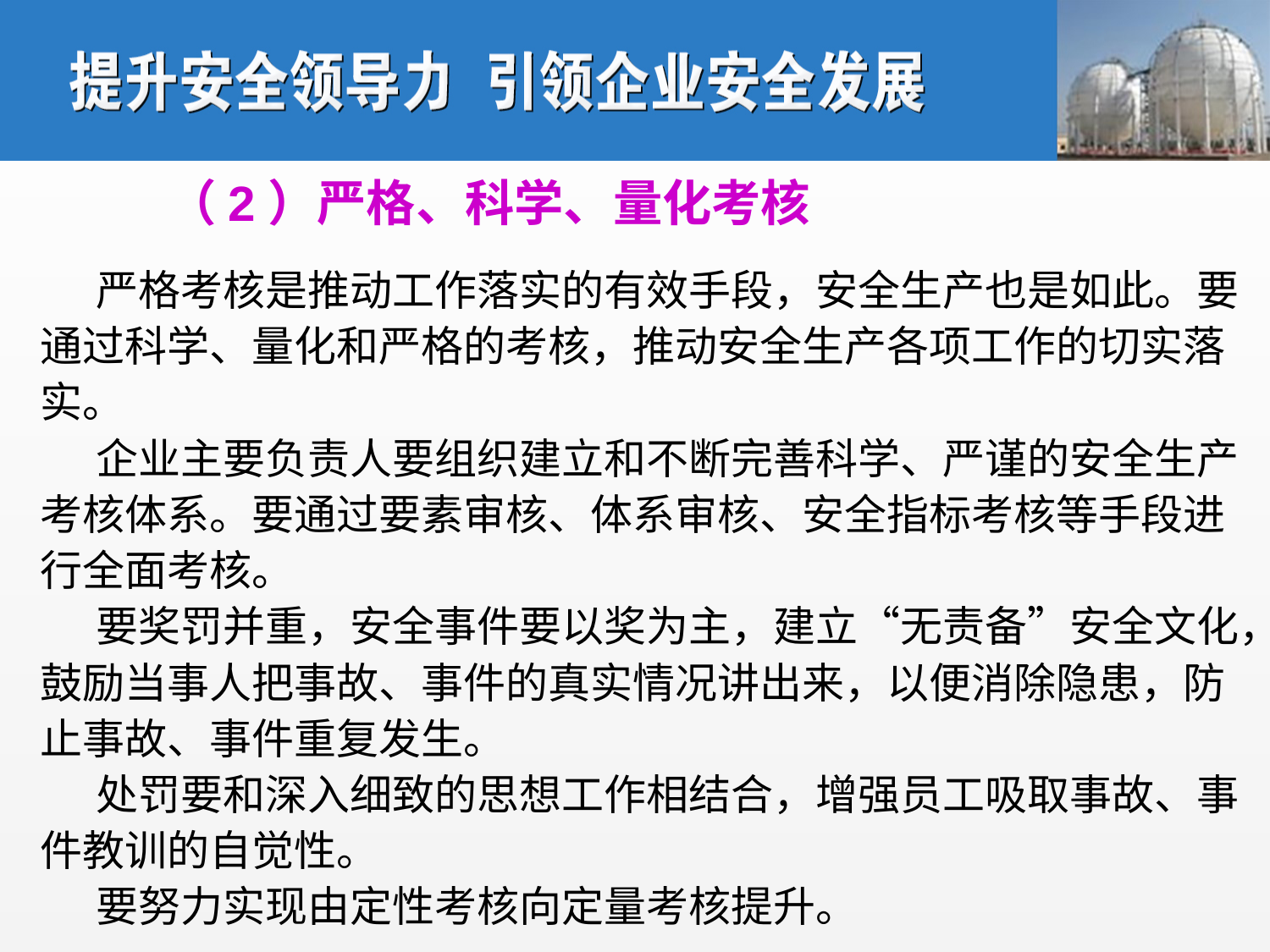

（2）严格、科学、量化考核

严格考核是推动工作落实的有效手段，安全生产也是如此。要通过科学、量化和严格的考核，推动安全生产各项工作的切实落实。
企业主要负责人要组织建立和不断完善科学、严谨的安全生产考核体系。要通过要素审核、体系审核、安全指标考核等手段进行全面考核。
要奖罚并重，安全事件要以奖为主，建立“无责备”安全文化，鼓励当事人把事故、事件的真实情况讲出来，以便消除隐患，防止事故、事件重复发生。
处罚要和深入细致的思想工作相结合，增强员工吸取事故、事件教训的自觉性。
要努力实现由定性考核向定量考核提升。